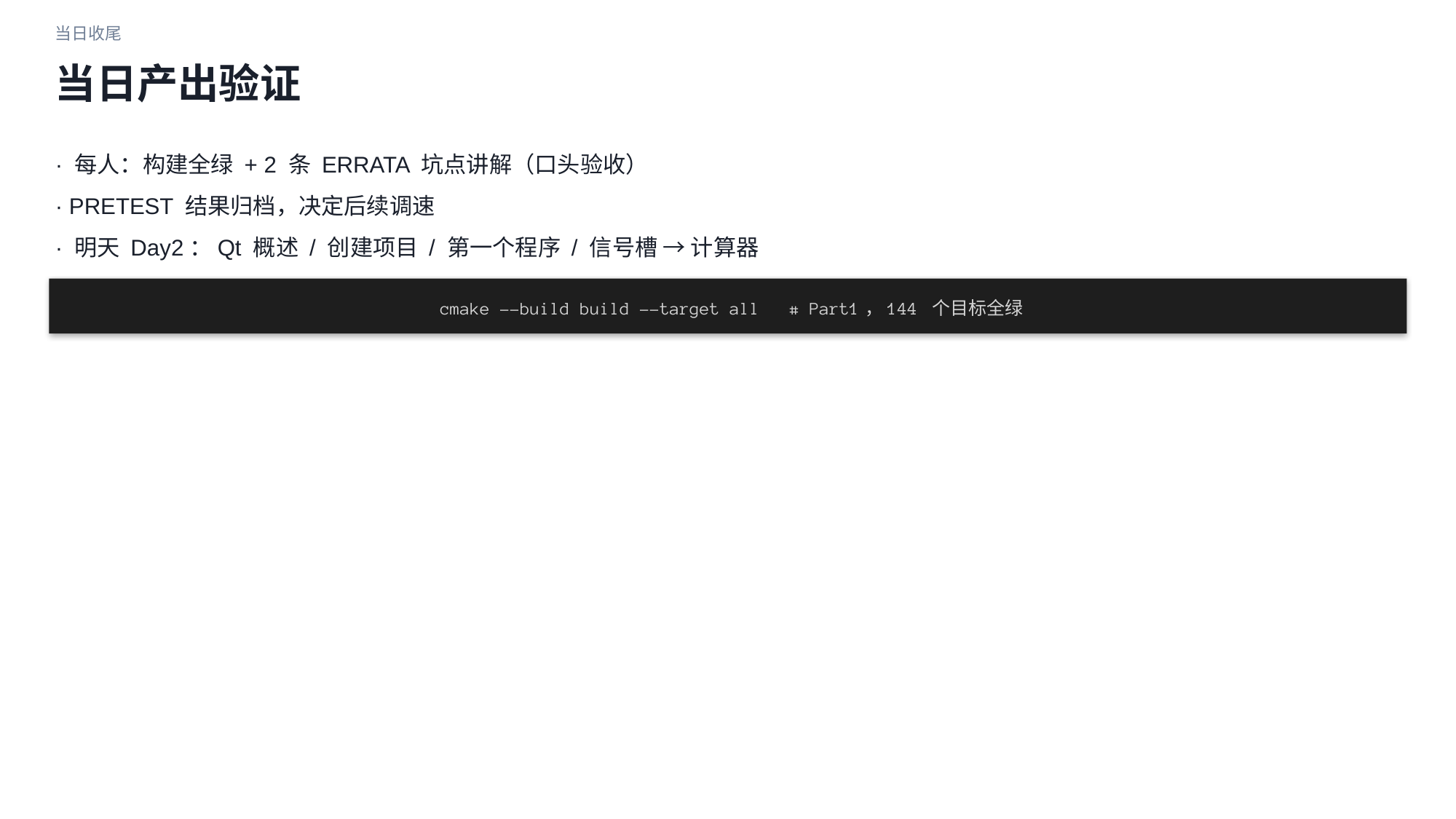

当日收尾
当日产出验证
· 每人：构建全绿 + 2 条 ERRATA 坑点讲解（口头验收）
· PRETEST 结果归档，决定后续调速
· 明天 Day2：Qt 概述 / 创建项目 / 第一个程序 / 信号槽 → 计算器
cmake --build build --target all   # Part1，144 个目标全绿